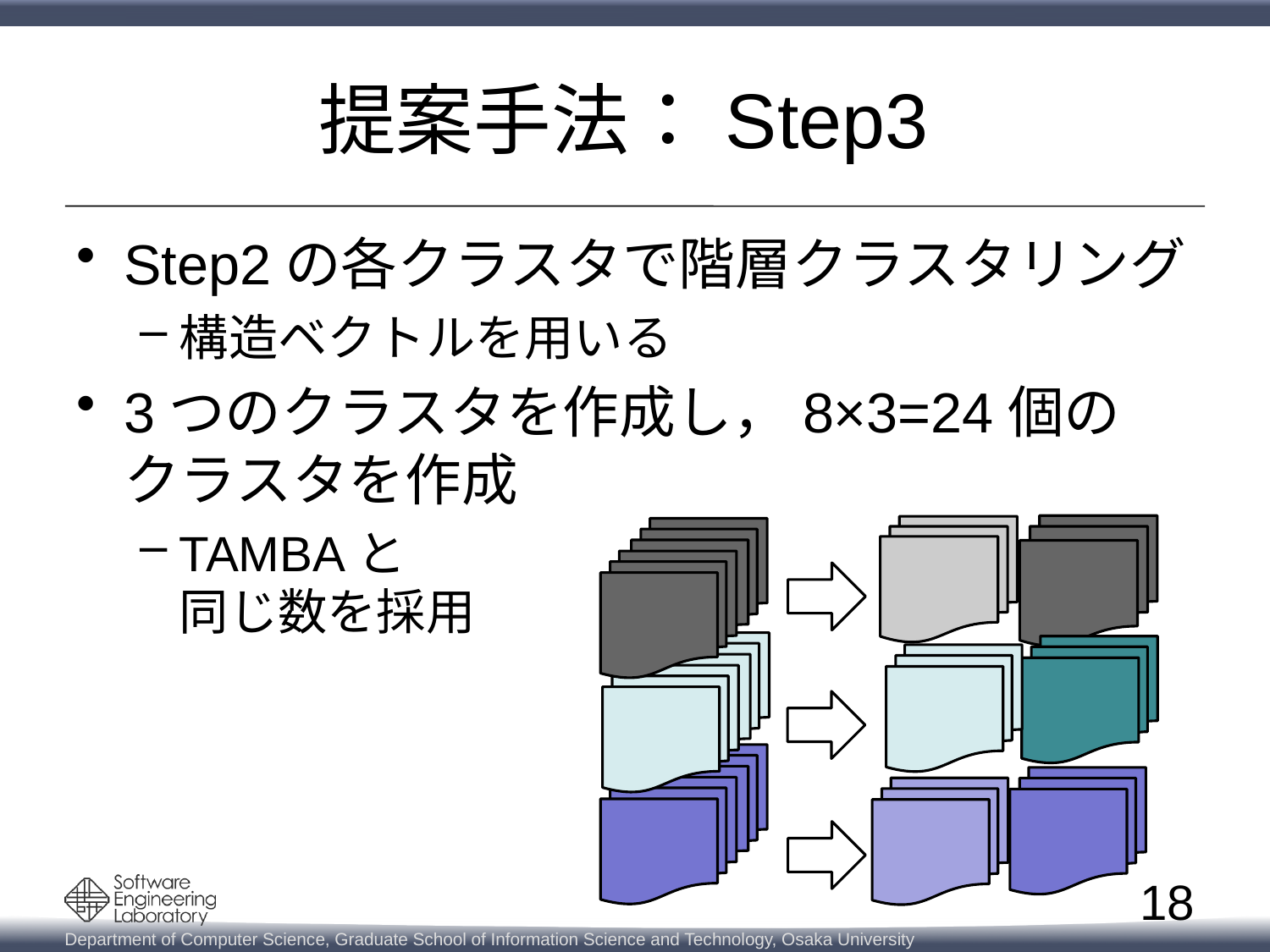

# 提案手法：Step3
Step2の各クラスタで階層クラスタリング
構造ベクトルを用いる
3つのクラスタを作成し，8×3=24個の
クラスタを作成
TAMBAと
同じ数を採用

18